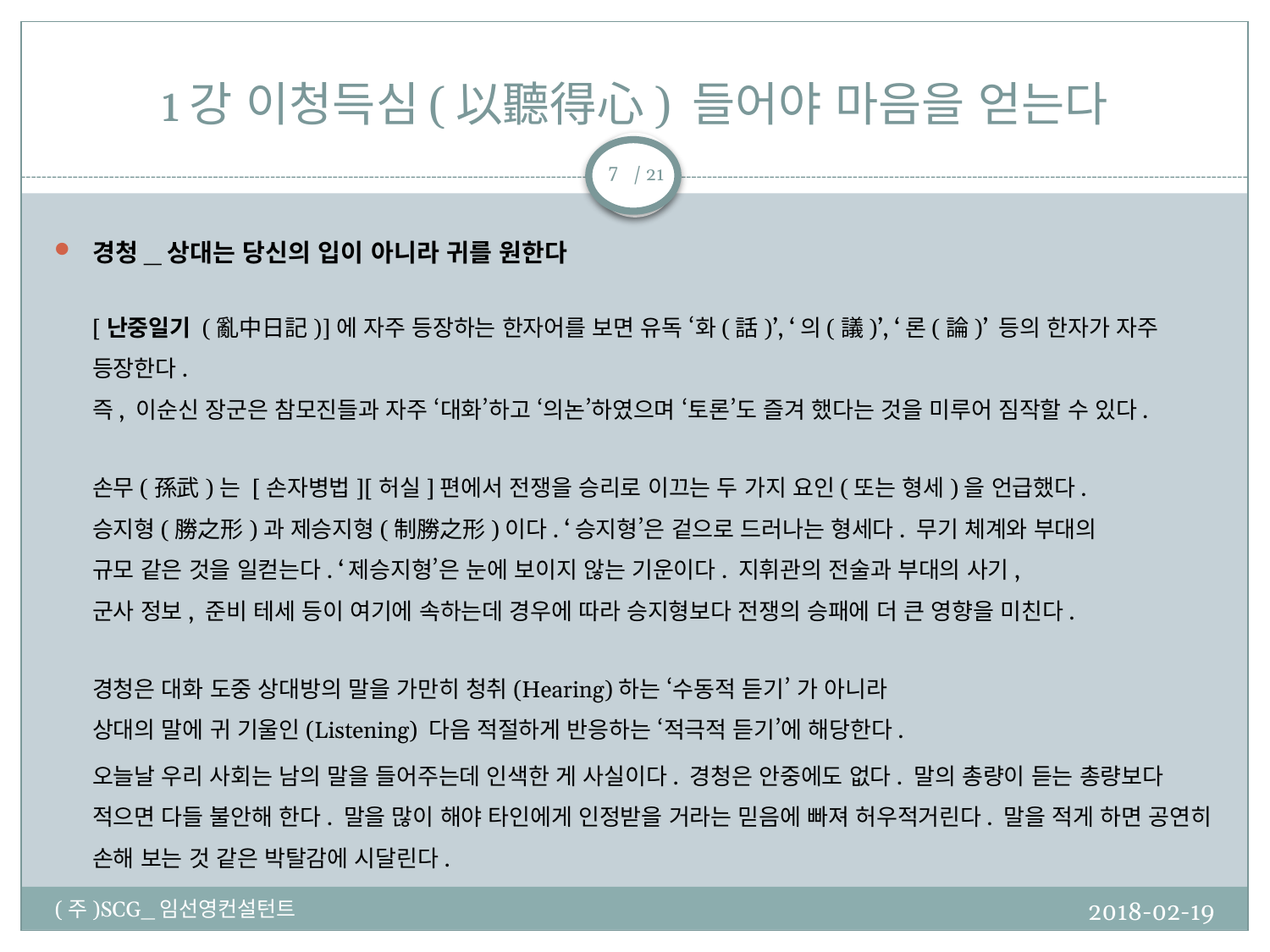

# 1강 이청득심(以聽得心) 들어야 마음을 얻는다
7
경청_상대는 당신의 입이 아니라 귀를 원한다

[난중일기 (亂中日記)]에 자주 등장하는 한자어를 보면 유독 ‘화(話)’, ‘의(議)’, ‘론(論)’ 등의 한자가 자주 등장한다.
즉, 이순신 장군은 참모진들과 자주 ‘대화’하고 ‘의논’하였으며 ‘토론’도 즐겨 했다는 것을 미루어 짐작할 수 있다.

손무(孫武)는 [손자병법][허실]편에서 전쟁을 승리로 이끄는 두 가지 요인(또는 형세)을 언급했다.
승지형(勝之形)과 제승지형(制勝之形)이다. ‘승지형’은 겉으로 드러나는 형세다. 무기 체계와 부대의
규모 같은 것을 일컫는다. ‘제승지형’은 눈에 보이지 않는 기운이다. 지휘관의 전술과 부대의 사기,
군사 정보, 준비 테세 등이 여기에 속하는데 경우에 따라 승지형보다 전쟁의 승패에 더 큰 영향을 미친다.

경청은 대화 도중 상대방의 말을 가만히 청취(Hearing)하는 ‘수동적 듣기’ 가 아니라
상대의 말에 귀 기울인(Listening) 다음 적절하게 반응하는 ‘적극적 듣기’에 해당한다.
오늘날 우리 사회는 남의 말을 들어주는데 인색한 게 사실이다. 경청은 안중에도 없다. 말의 총량이 듣는 총량보다 적으면 다들 불안해 한다. 말을 많이 해야 타인에게 인정받을 거라는 믿음에 빠져 허우적거린다. 말을 적게 하면 공연히 손해 보는 것 같은 박탈감에 시달린다.
2018-02-19
(주)SCG_임선영컨설턴트